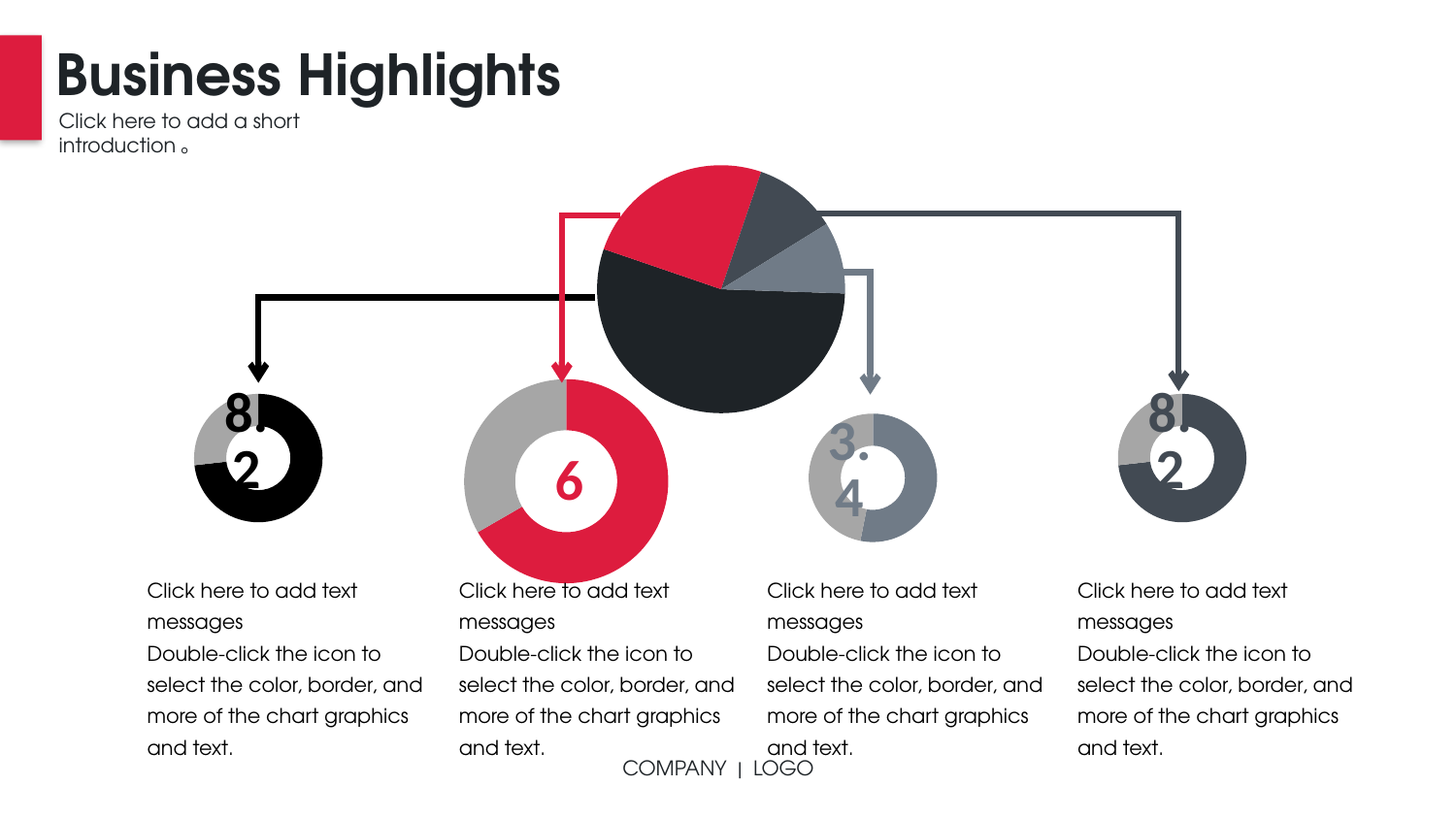

Business Highlights

Click here to add a short introduction。

### Chart

| Category | 销售额 |
|---|---|
| 第一季度 | 7.0 |
| 第二季度 | 3.2 |
| 第三季度 | 1.4 |
| 第四季度 | 1.2 |

### Chart

| Category | 列1 |
|---|---|
|  | 8.200000000000001 |
|  | 3.0 |

### Chart

| Category | 列1 |
|---|---|
|  | 6.0 |
|  | 3.0 |

### Chart

| Category | 列1 |
|---|---|
|  | 3.4 |
|  | 3.0 |

### Chart

| Category | 列1 |
|---|---|
|  | 8.200000000000001 |
|  | 3.0 |
Click here to add text messages
Double-click the icon to select the color, border, and more of the chart graphics and text.
Click here to add text messages
Double-click the icon to select the color, border, and more of the chart graphics and text.
Click here to add text messages
Double-click the icon to select the color, border, and more of the chart graphics and text.
Click here to add text messages
Double-click the icon to select the color, border, and more of the chart graphics and text.
COMPANY  |  LOGO